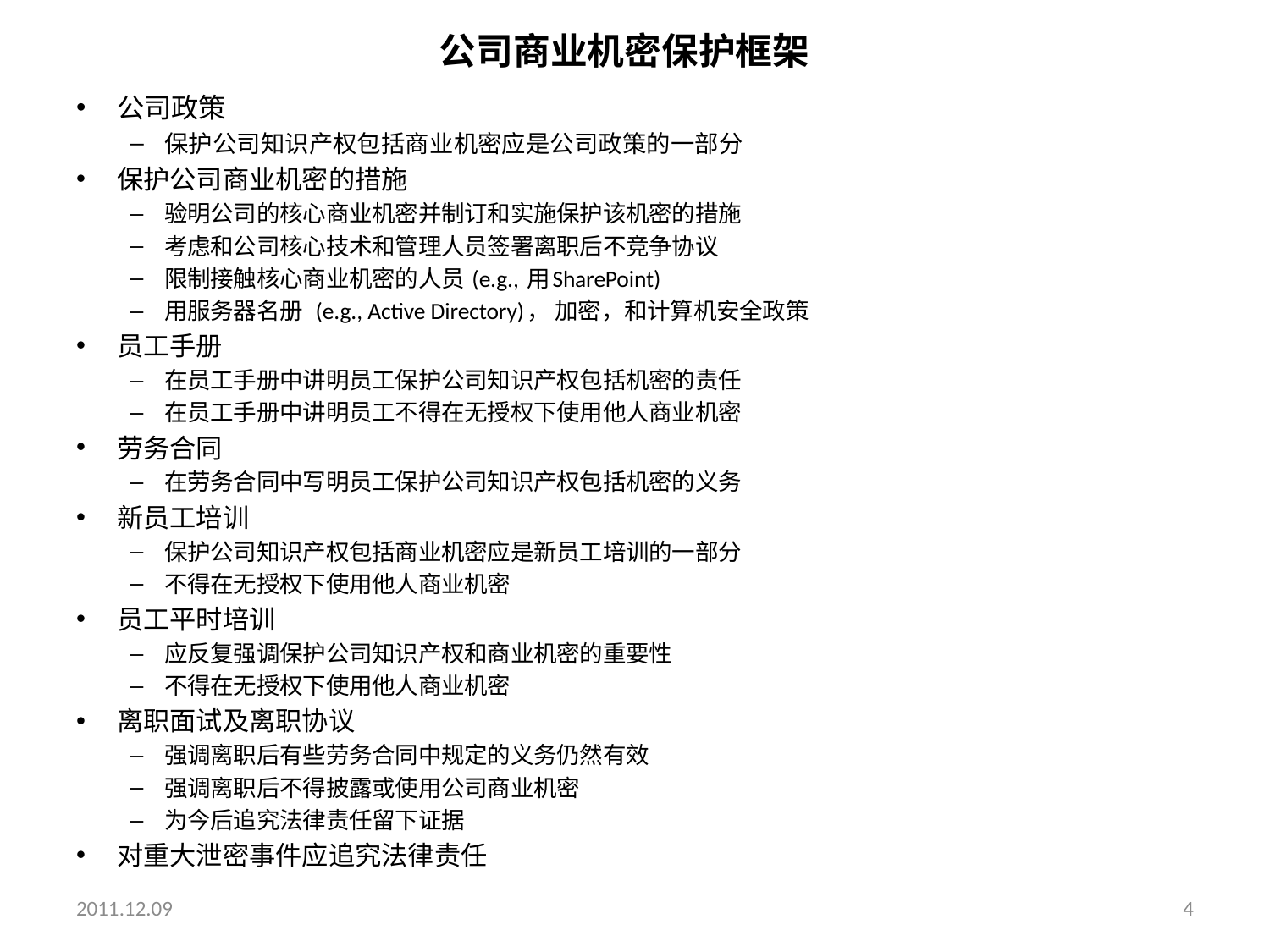

# 公司商业机密保护框架
公司政策
保护公司知识产权包括商业机密应是公司政策的一部分
保护公司商业机密的措施
验明公司的核心商业机密并制订和实施保护该机密的措施
考虑和公司核心技术和管理人员签署离职后不竞争协议
限制接触核心商业机密的人员 (e.g., 用SharePoint)
用服务器名册  (e.g., Active Directory)， 加密，和计算机安全政策
员工手册
在员工手册中讲明员工保护公司知识产权包括机密的责任
在员工手册中讲明员工不得在无授权下使用他人商业机密
劳务合同
在劳务合同中写明员工保护公司知识产权包括机密的义务
新员工培训
保护公司知识产权包括商业机密应是新员工培训的一部分
不得在无授权下使用他人商业机密
员工平时培训
应反复强调保护公司知识产权和商业机密的重要性
不得在无授权下使用他人商业机密
离职面试及离职协议
强调离职后有些劳务合同中规定的义务仍然有效
强调离职后不得披露或使用公司商业机密
为今后追究法律责任留下证据
对重大泄密事件应追究法律责任
2011.12.09
4